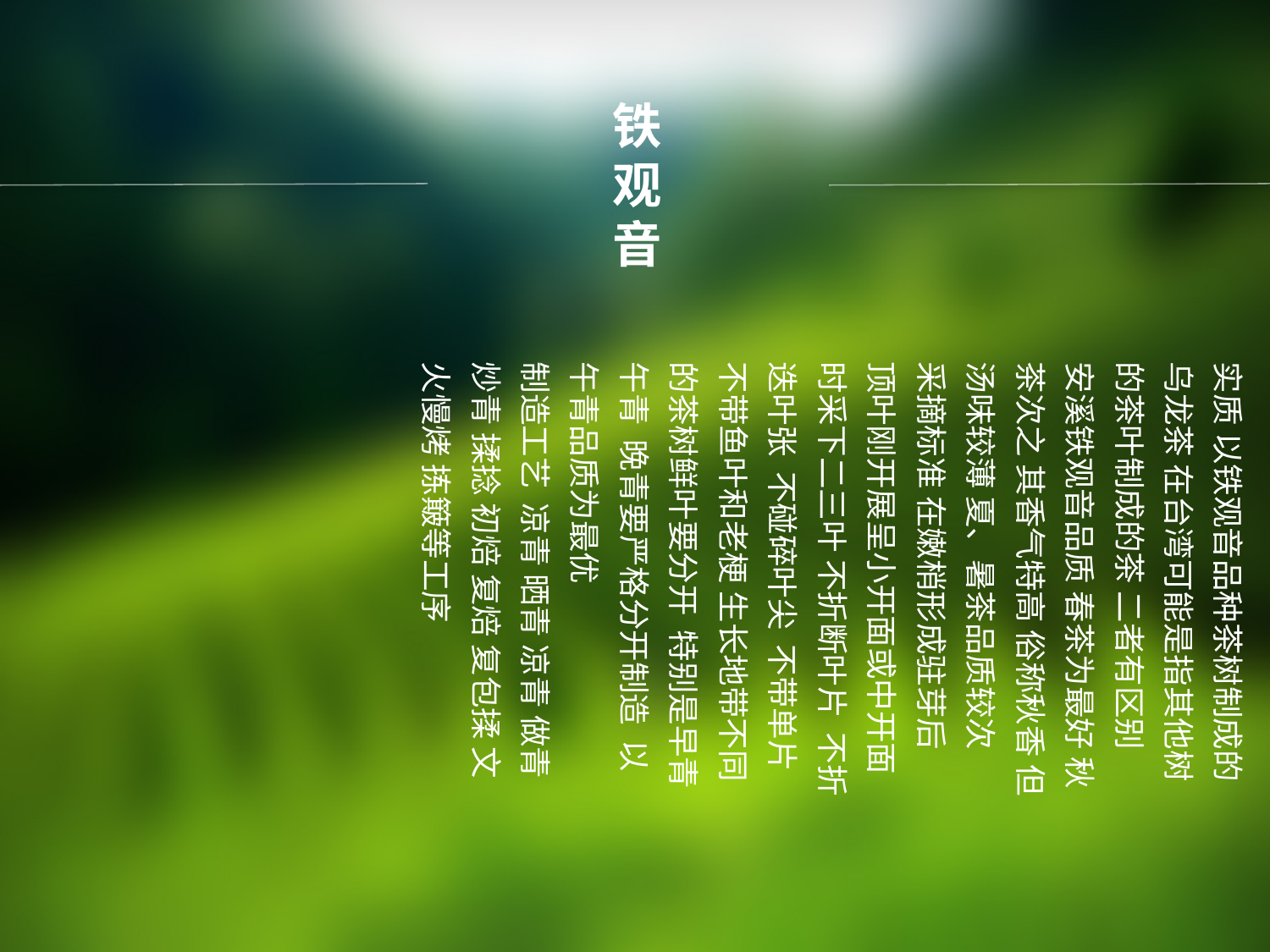

铁观音
实质 以铁观音品种茶树制成的乌龙茶 在台湾可能是指其他树的茶叶制成的茶 二者有区别
安溪铁观音品质 春茶为最好 秋茶次之 其香气特高 俗称秋香 但汤味较薄 夏、暑茶品质较次
采摘标准 在嫩梢形成驻芽后   顶叶刚开展呈小开面或中开面时采下二三叶 不折断叶片  不折迭叶张  不碰碎叶尖  不带单片  不带鱼叶和老梗 生长地带不同的茶树鲜叶要分开  特别是早青  午青  晚青要严格分开制造  以午青品质为最优
制造工艺  凉青 晒青 凉青 做青炒青 揉捻 初焙 复焙 复包揉 文火慢烤 拣簸等工序